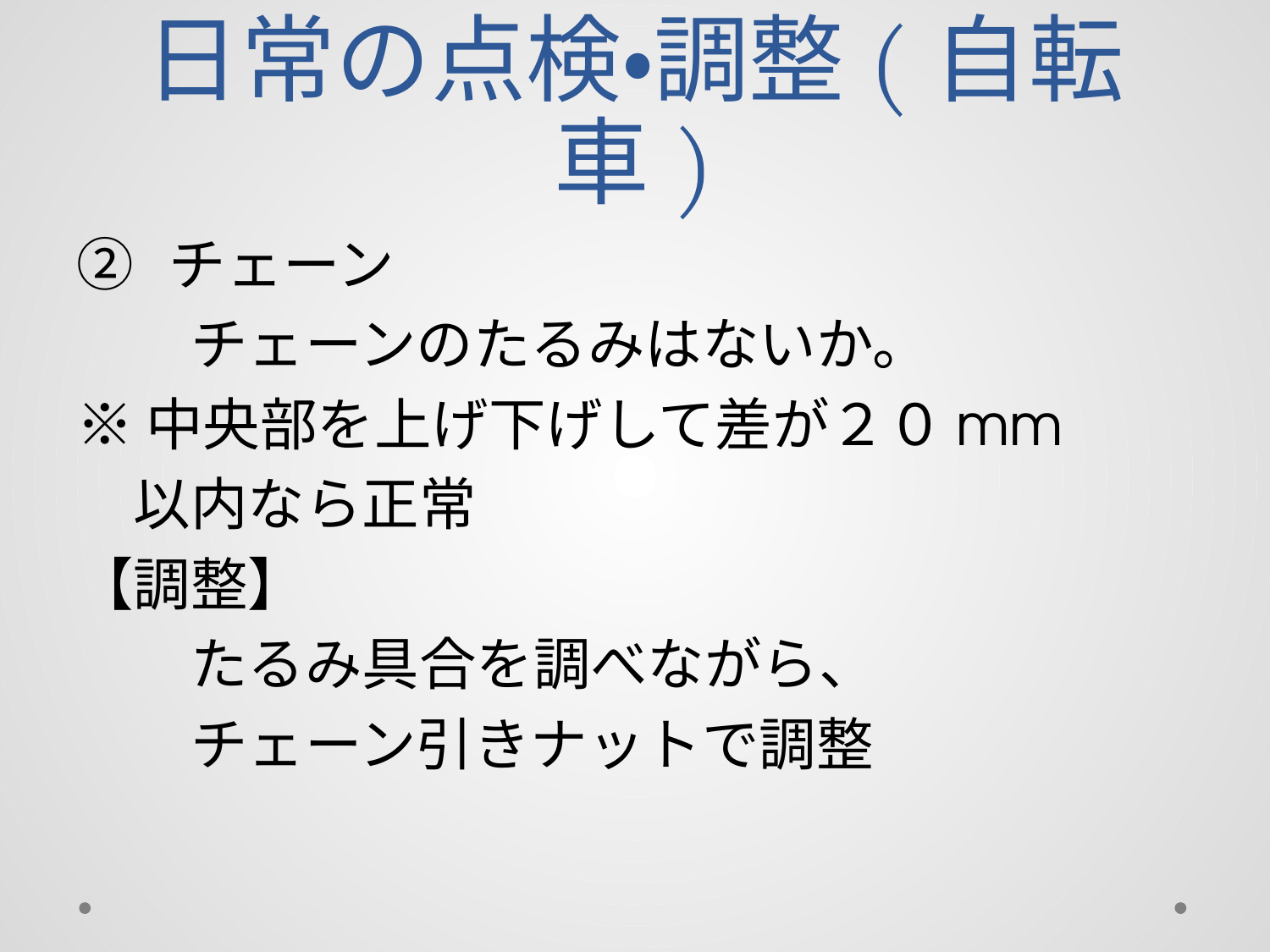

# 日常の点検・調整(自転車)
チェーン
　　チェーンのたるみはないか。
※中央部を上げ下げして差が２０mm
　以内なら正常
【調整】
　　たるみ具合を調べながら、
　　チェーン引きナットで調整